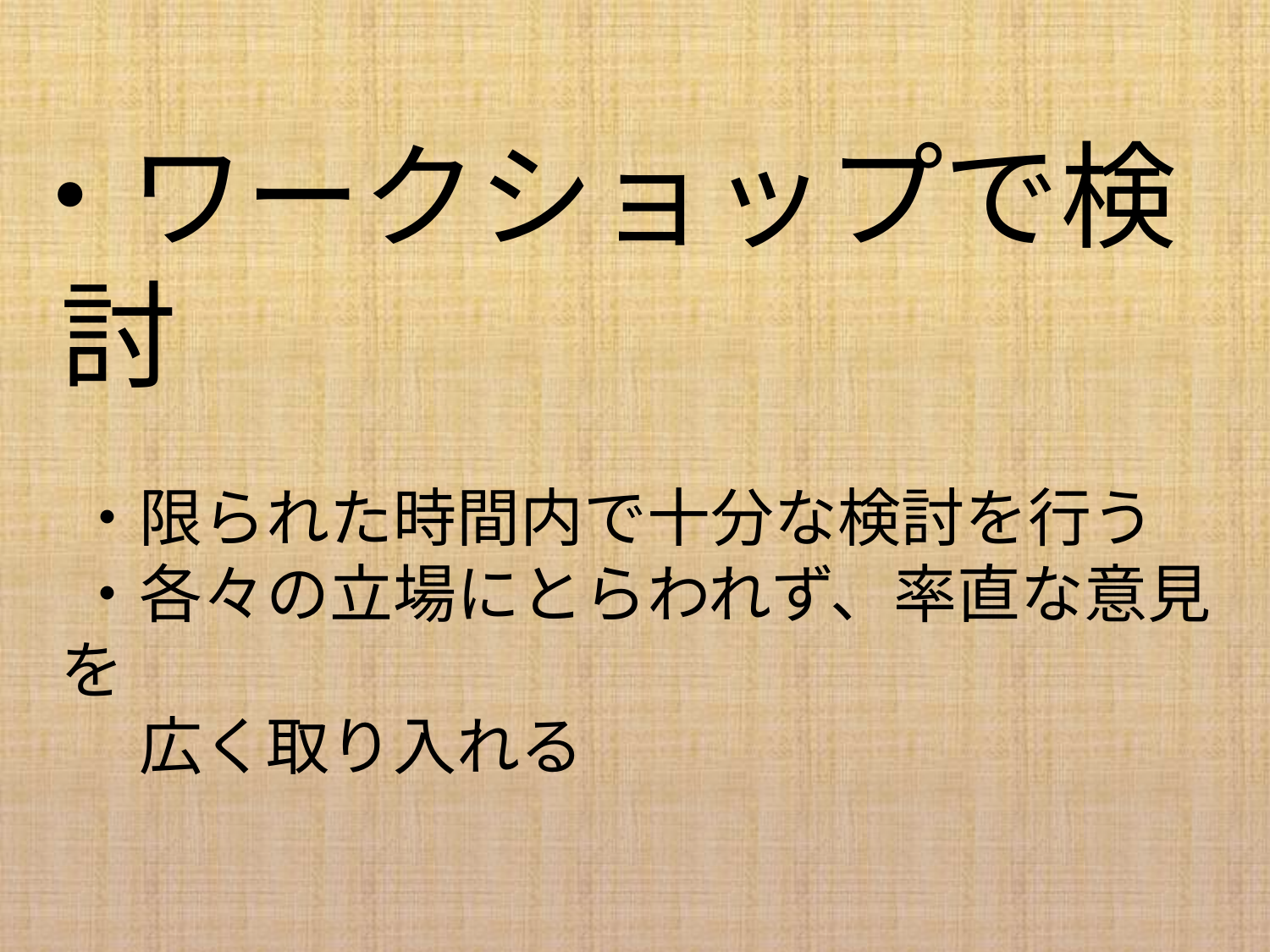

・ワークショップで検討

　・限られた時間内で十分な検討を行う
　・各々の立場にとらわれず、率直な意見を
　　広く取り入れる